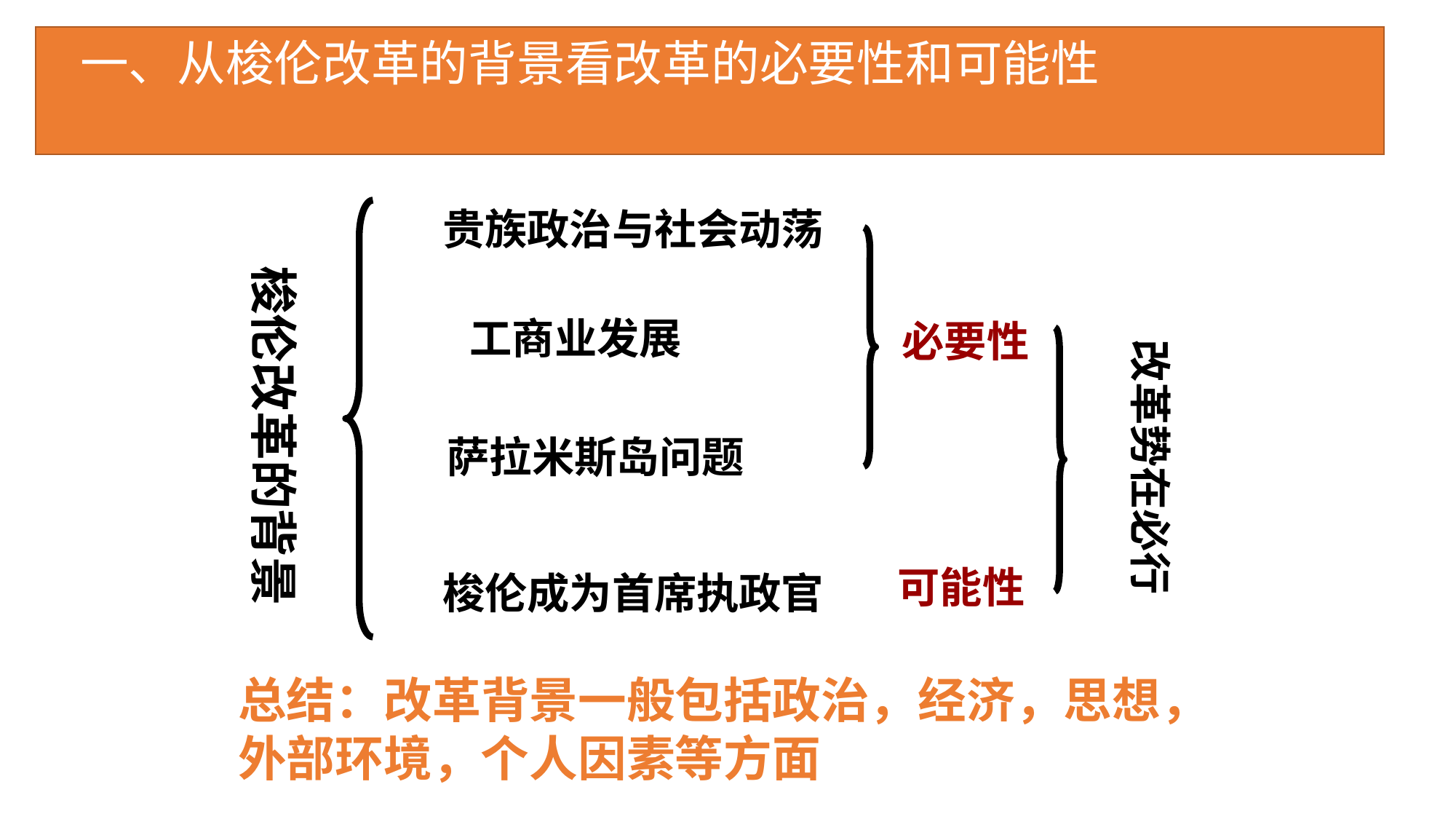

一、从梭伦改革的背景看改革的必要性和可能性

 贵族政治与社会动荡

梭伦改革的背景
 工商业发展
必要性

改革势在必行
萨拉米斯岛问题
 梭伦成为首席执政官
可能性
总结：改革背景一般包括政治，经济，思想，外部环境，个人因素等方面